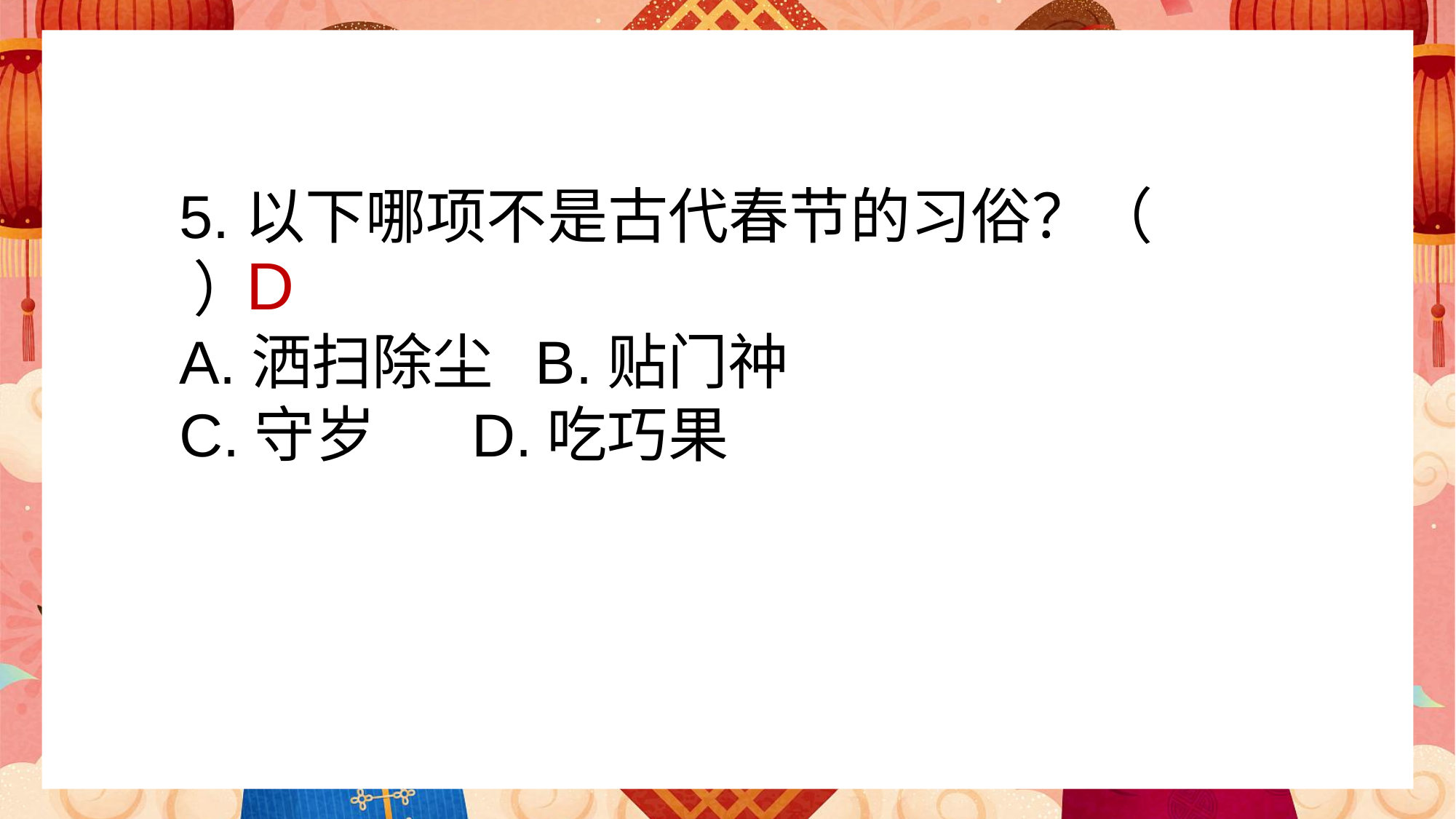

5.以下哪项不是古代春节的习俗？（   ）
A.洒扫除尘  B.贴门祌
C.守岁      D.吃巧果
D